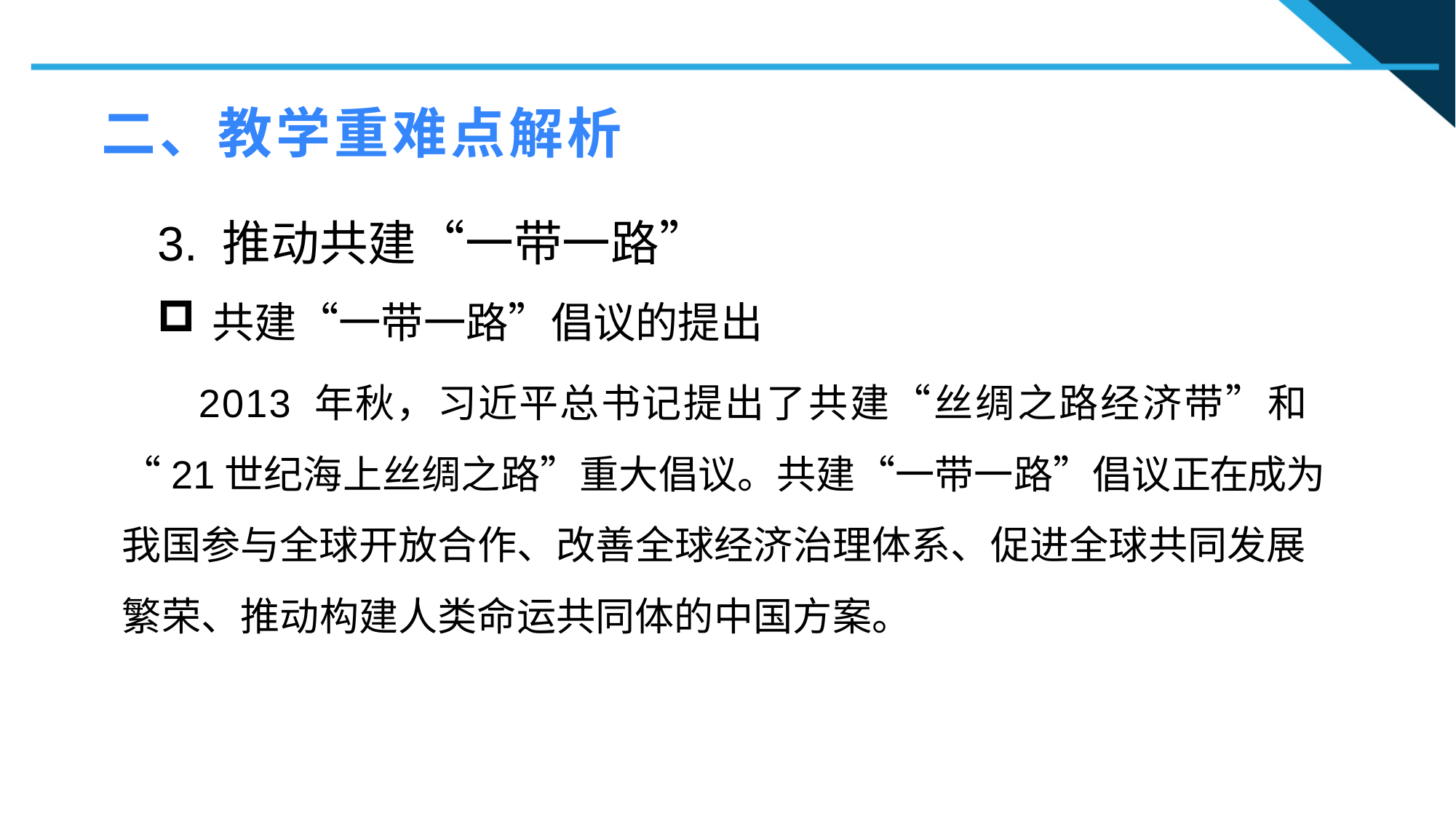

二、教学重难点解析
3. 推动共建“一带一路”
共建“一带一路”倡议的提出

1
       2013 年秋，习近平总书记提出了共建“丝绸之路经济带”和“21世纪海上丝绸之路”重大倡议。共建“一带一路”倡议正在成为我国参与全球开放合作、改善全球经济治理体系、促进全球共同发展繁荣、推动构建人类命运共同体的中国方案。
2
2
n